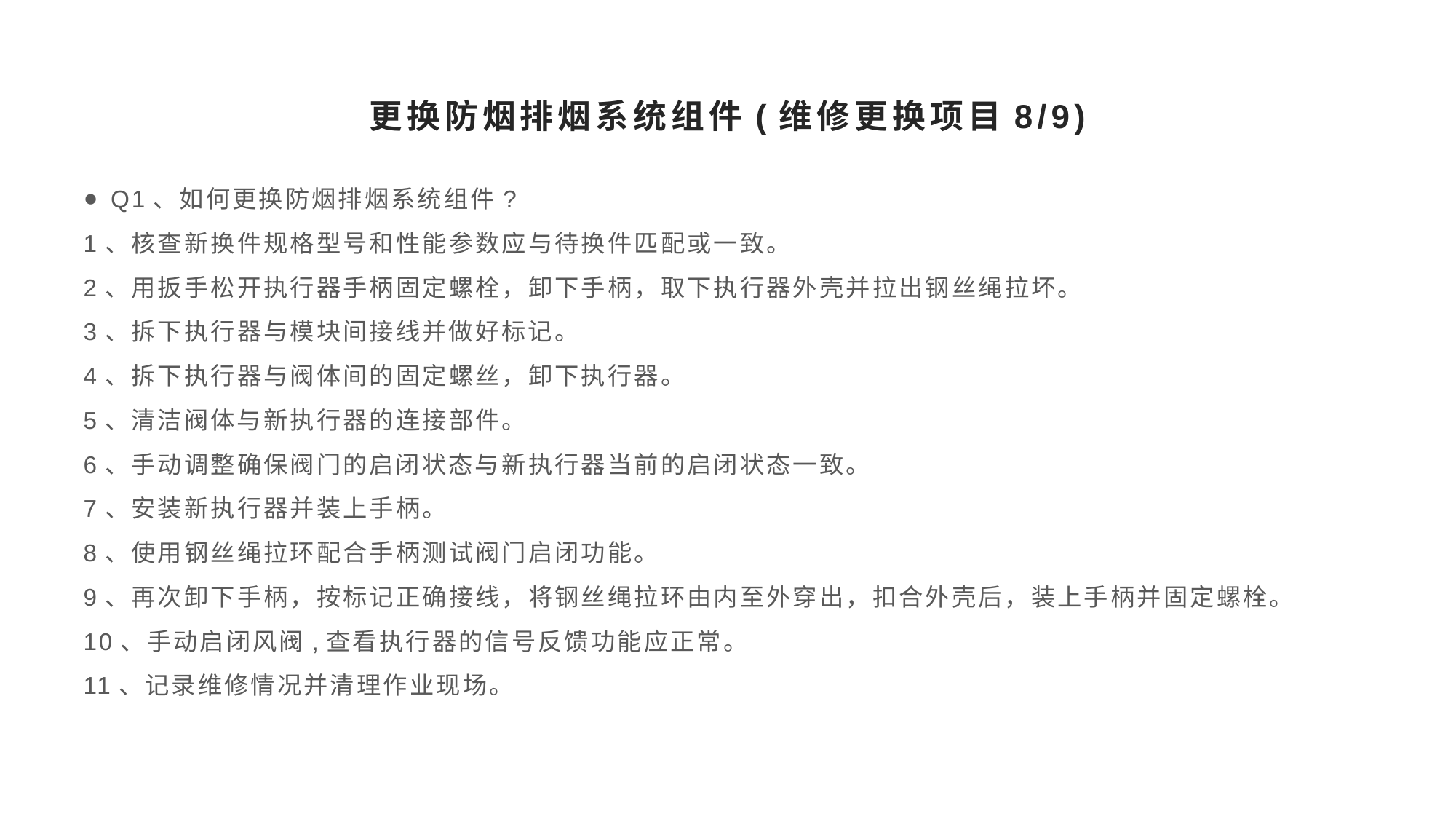

# 更换防烟排烟系统组件(维修更换项目8/9)
Q1、如何更换防烟排烟系统组件?
1、核查新换件规格型号和性能参数应与待换件匹配或一致。
2、用扳手松开执行器手柄固定螺栓，卸下手柄，取下执行器外壳并拉出钢丝绳拉坏。
3、拆下执行器与模块间接线并做好标记。
4、拆下执行器与阀体间的固定螺丝，卸下执行器。
5、清洁阀体与新执行器的连接部件。
6、手动调整确保阀门的启闭状态与新执行器当前的启闭状态一致。
7、安装新执行器并装上手柄。
8、使用钢丝绳拉环配合手柄测试阀门启闭功能。
9、再次卸下手柄，按标记正确接线，将钢丝绳拉环由内至外穿出，扣合外壳后，装上手柄并固定螺栓。
10、手动启闭风阀,查看执行器的信号反馈功能应正常。
11、记录维修情况并清理作业现场。
24